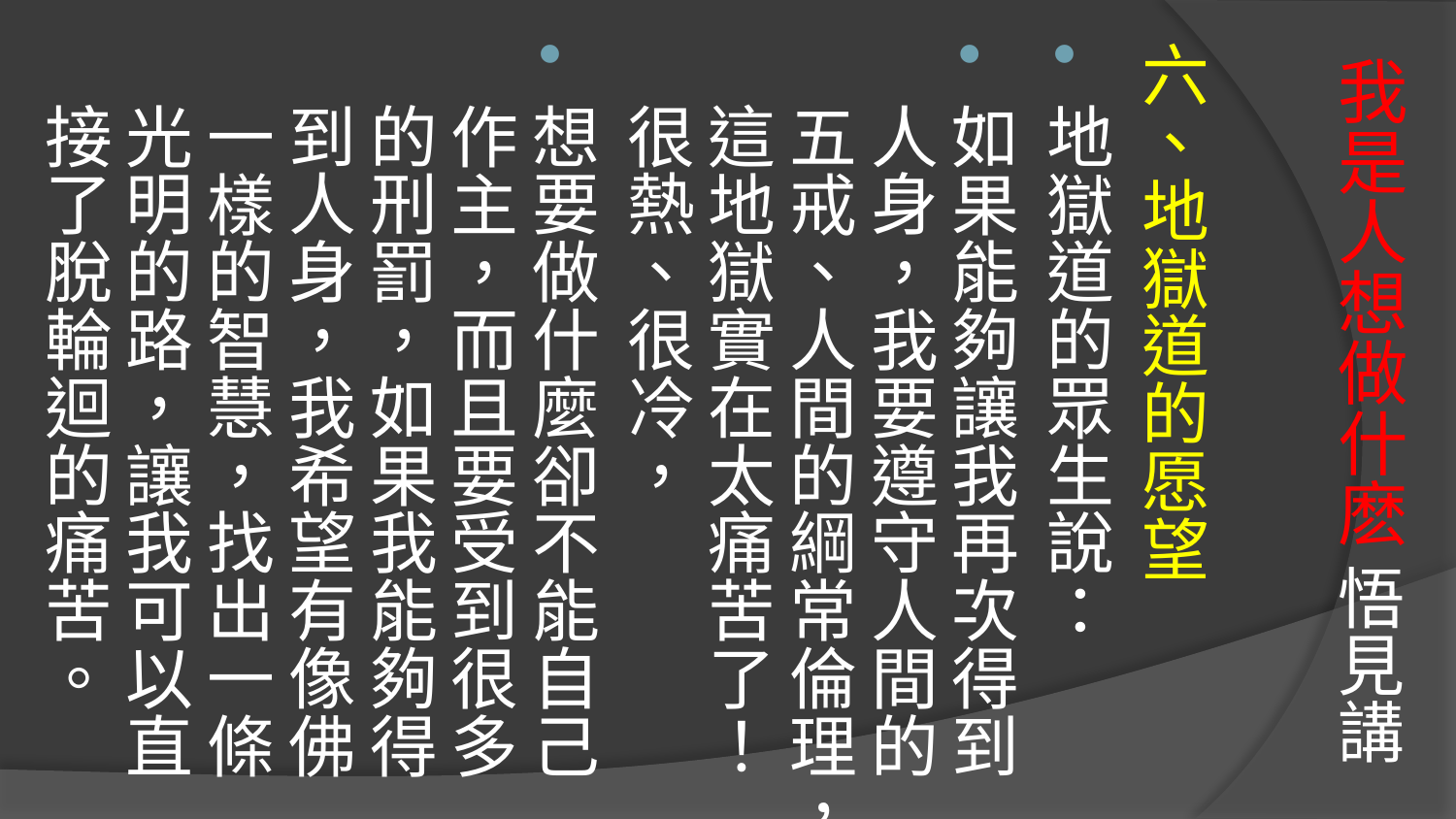

六、地獄道的愿望
地獄道的眾生說：
如果能夠讓我再次得到人身，我要遵守人間的五戒、人間的綱常倫理，這地獄實在太痛苦了！很熱、很冷，
想要做什麼卻不能自己作主，而且要受到很多的刑罰，如果我能夠得到人身，我希望有像佛一樣的智慧，找出一條光明的路，讓我可以直接了脫輪迴的痛苦。
# 我是人想做什麽 悟見講